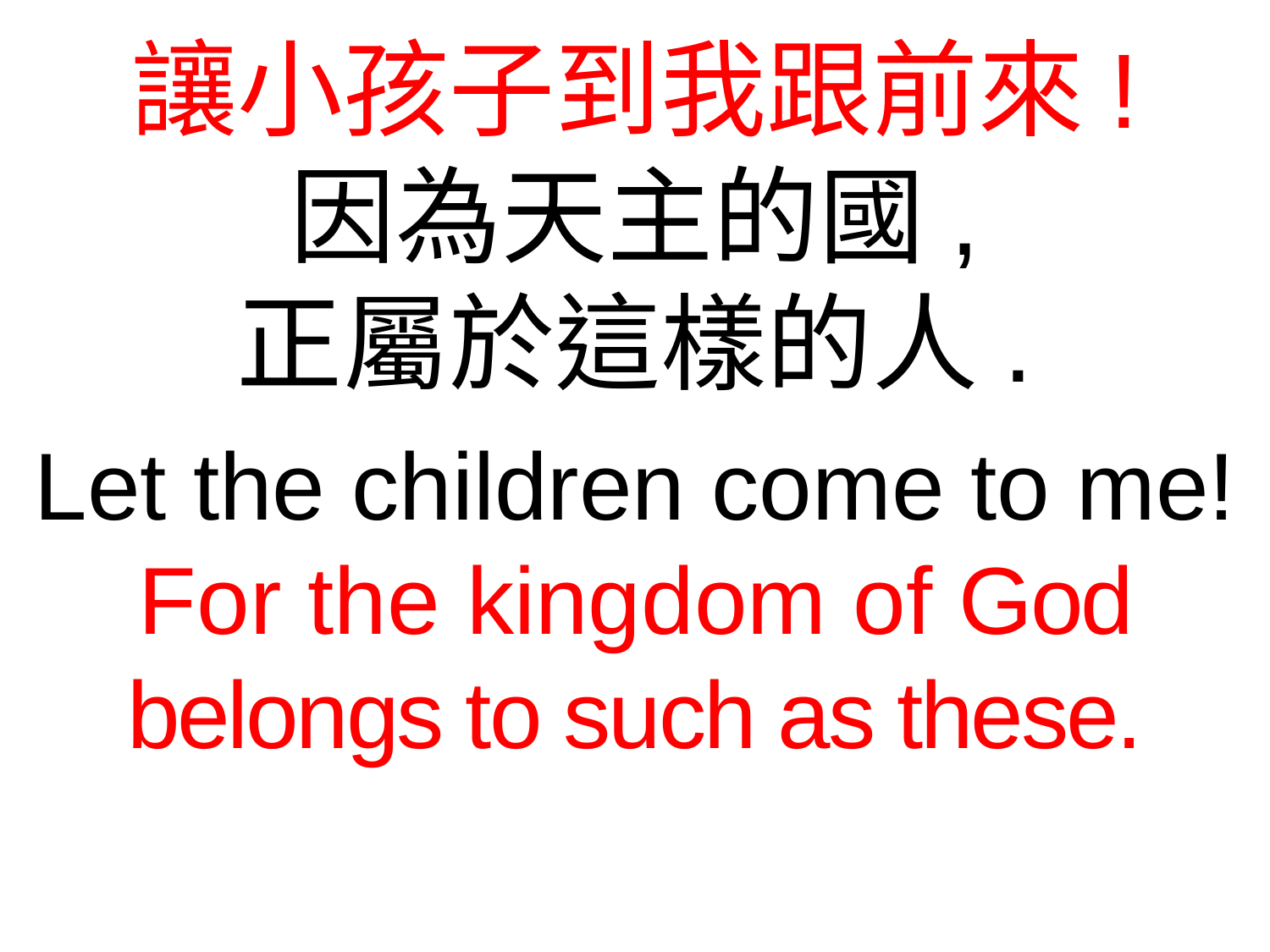

讓小孩子到我跟前來!
因為天主的國,
正屬於這樣的人.
Let the children come to me! For the kingdom of God belongs to such as these.